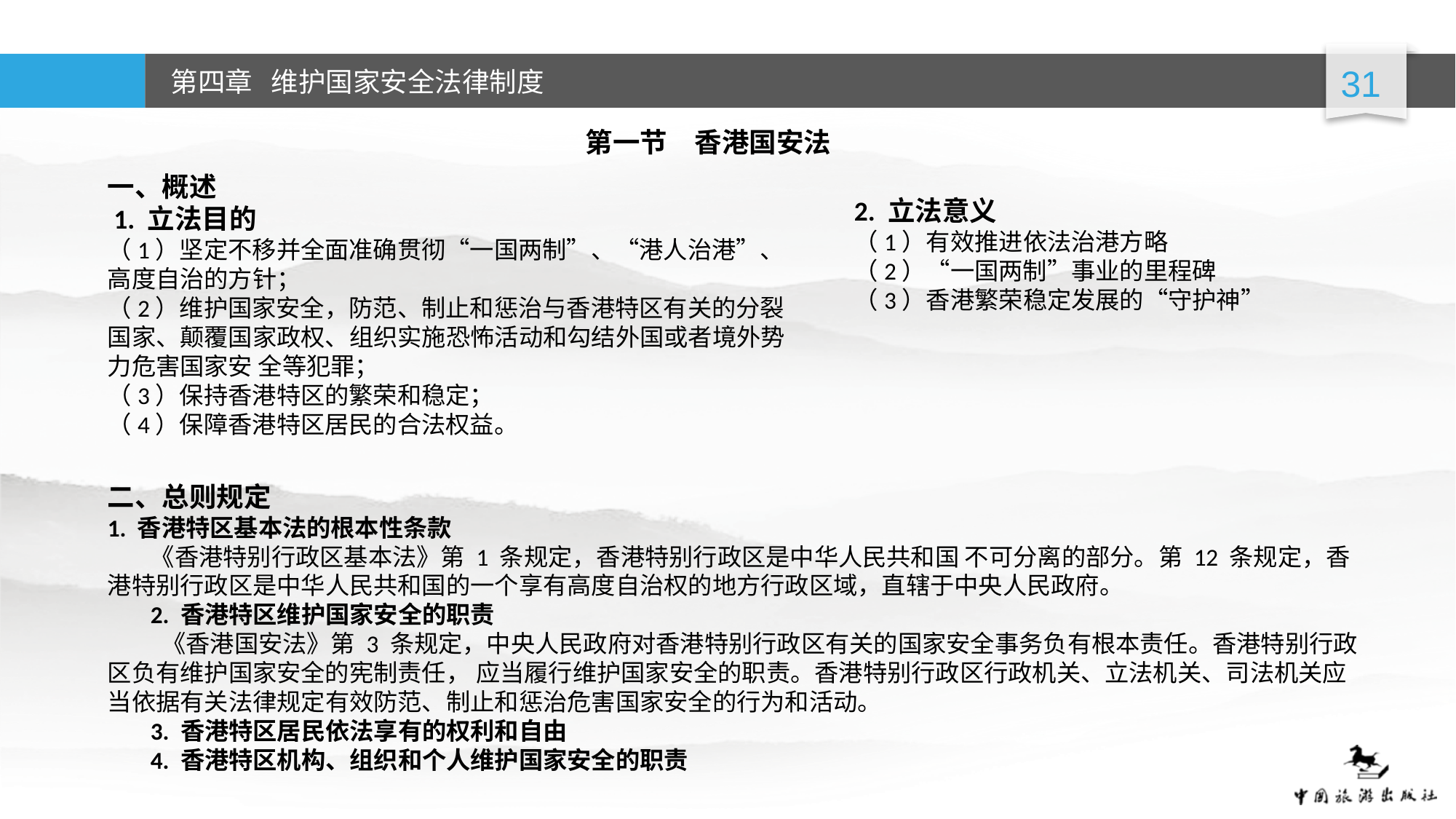

第一节　香港国安法
一、概述
 1. 立法目的
（1）坚定不移并全面准确贯彻“一国两制”、“港人治港”、 高度自治的方针；
（2）维护国家安全，防范、制止和惩治与香港特区有关的分裂 国家、颠覆国家政权、组织实施恐怖活动和勾结外国或者境外势力危害国家安 全等犯罪；
（3）保持香港特区的繁荣和稳定；
（4）保障香港特区居民的合法权益。

2. 立法意义
（1）有效推进依法治港方略
（2）“一国两制”事业的里程碑
（3）香港繁荣稳定发展的“守护神”
二、总则规定
1. 香港特区基本法的根本性条款
《香港特别行政区基本法》第 1 条规定，香港特别行政区是中华人民共和国 不可分离的部分。第 12 条规定，香港特别行政区是中华人民共和国的一个享有高度自治权的地方行政区域，直辖于中央人民政府。
2. 香港特区维护国家安全的职责
 《香港国安法》第 3 条规定，中央人民政府对香港特别行政区有关的国家安全事务负有根本责任。香港特别行政区负有维护国家安全的宪制责任， 应当履行维护国家安全的职责。香港特别行政区行政机关、立法机关、司法机关应当依据有关法律规定有效防范、制止和惩治危害国家安全的行为和活动。
3. 香港特区居民依法享有的权利和自由
4. 香港特区机构、组织和个人维护国家安全的职责